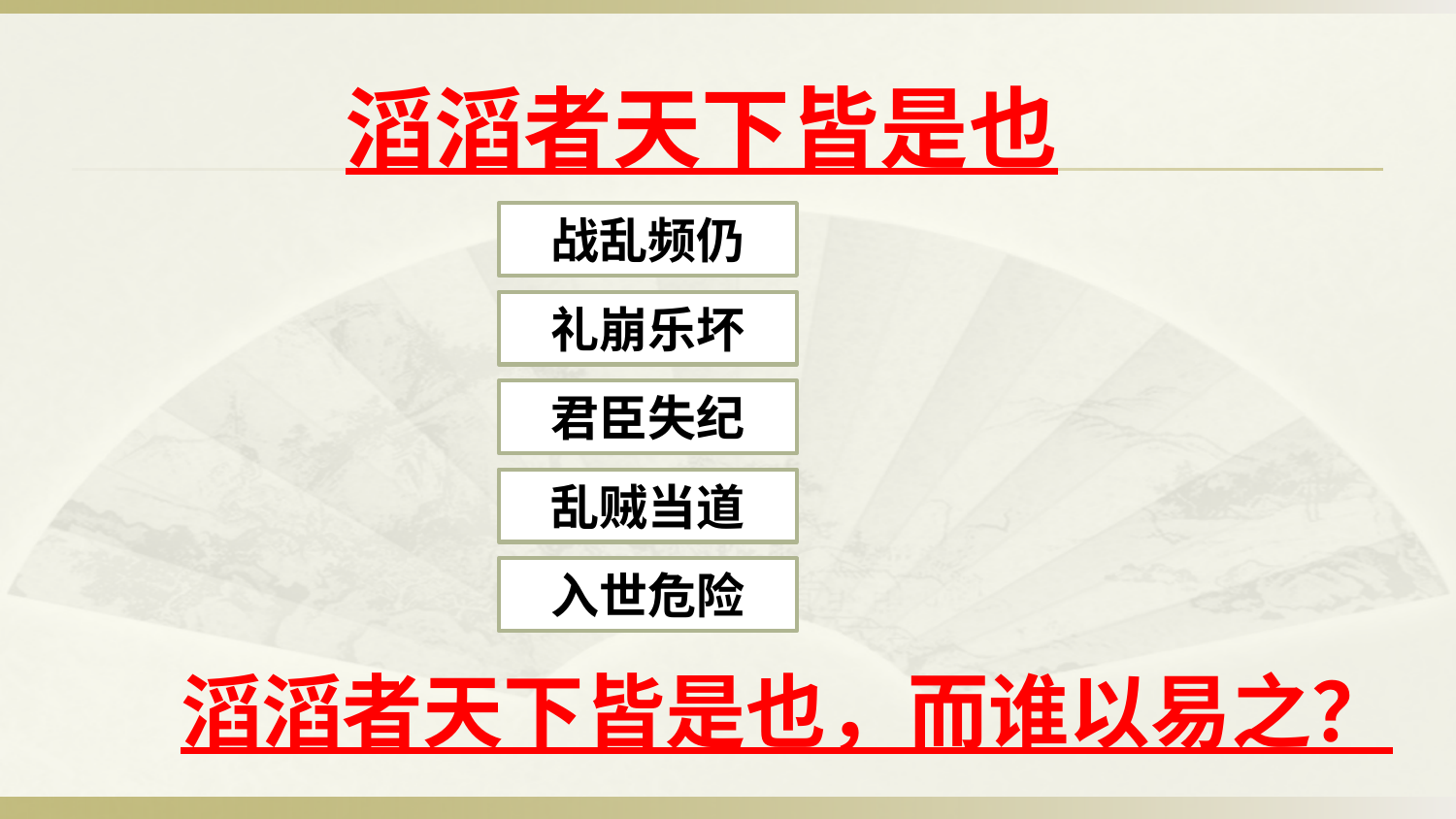

滔滔者天下皆是也
战乱频仍
礼崩乐坏
君臣失纪
乱贼当道
入世危险
滔滔者天下皆是也，而谁以易之？